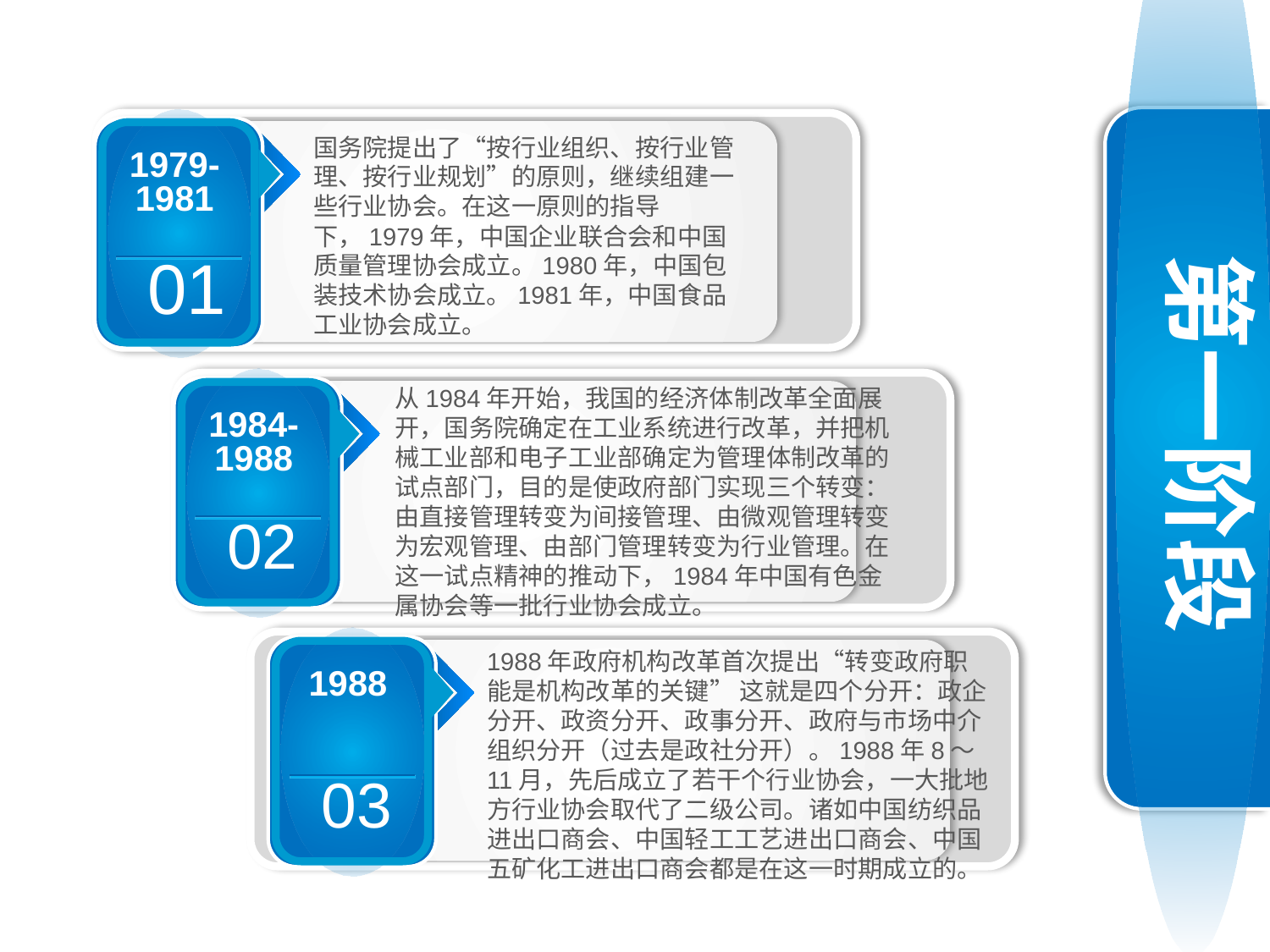

国务院提出了“按行业组织、按行业管理、按行业规划”的原则，继续组建一些行业协会。在这一原则的指导下，1979年，中国企业联合会和中国质量管理协会成立。1980年，中国包装技术协会成立。1981年，中国食品工业协会成立。

1979-1981

第一阶段
01

从1984年开始，我国的经济体制改革全面展开，国务院确定在工业系统进行改革，并把机械工业部和电子工业部确定为管理体制改革的试点部门，目的是使政府部门实现三个转变：由直接管理转变为间接管理、由微观管理转变为宏观管理、由部门管理转变为行业管理。在这一试点精神的推动下，1984年中国有色金属协会等一批行业协会成立。

1984-1988

02

1988年政府机构改革首次提出“转变政府职能是机构改革的关键” 这就是四个分开：政企分开、政资分开、政事分开、政府与市场中介组织分开（过去是政社分开）。1988年8～11月，先后成立了若干个行业协会，一大批地方行业协会取代了二级公司。诸如中国纺织品进出口商会、中国轻工工艺进出口商会、中国五矿化工进出口商会都是在这一时期成立的。

1988

03